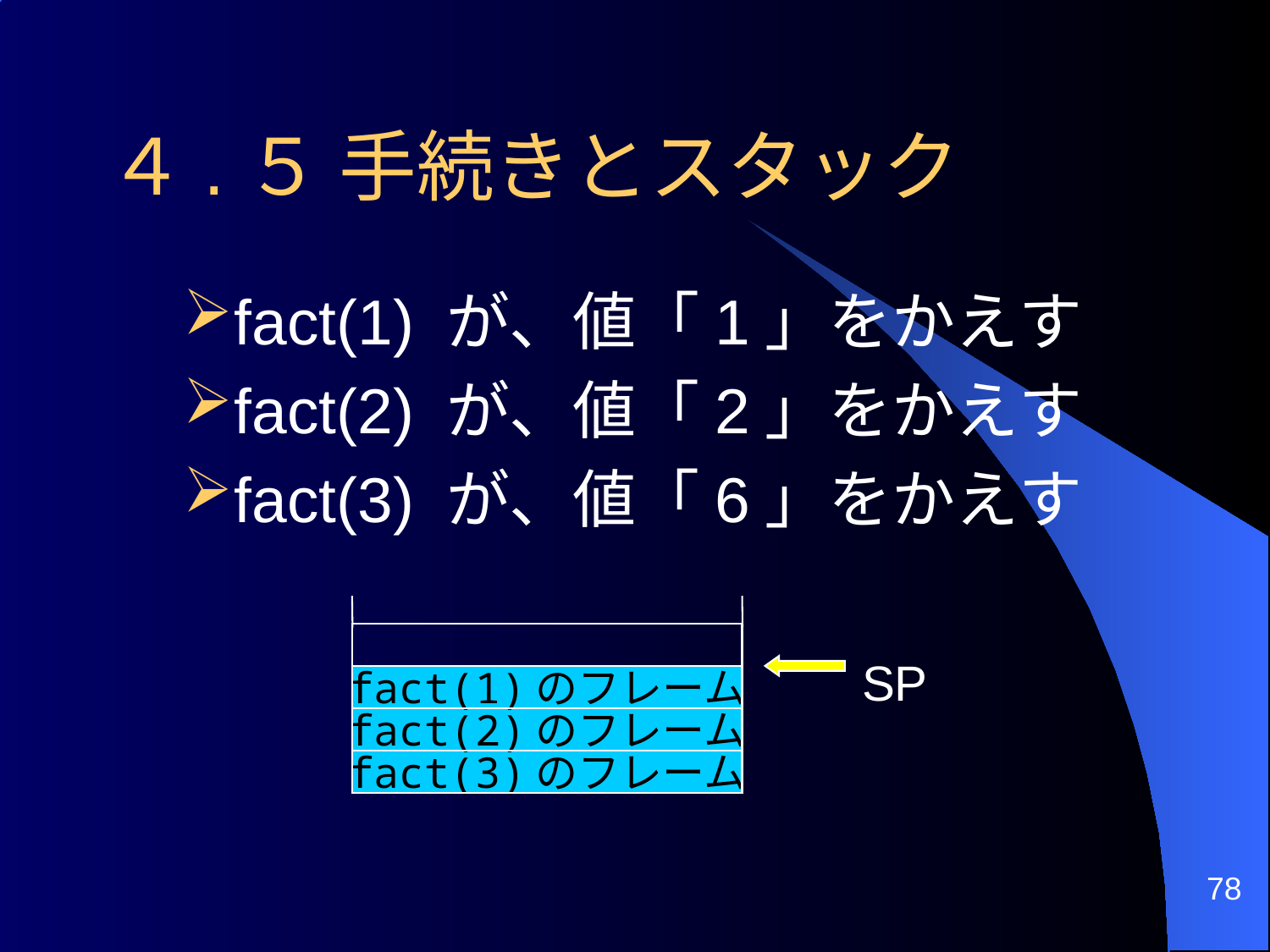

# ４.５ 手続きとスタック
fact(1) が、値「1」をかえす
fact(2) が、値「2」をかえす
fact(3) が、値「6」をかえす

  SP

fact(1)のフレーム

fact(2)のフレーム

fact(3)のフレーム

78